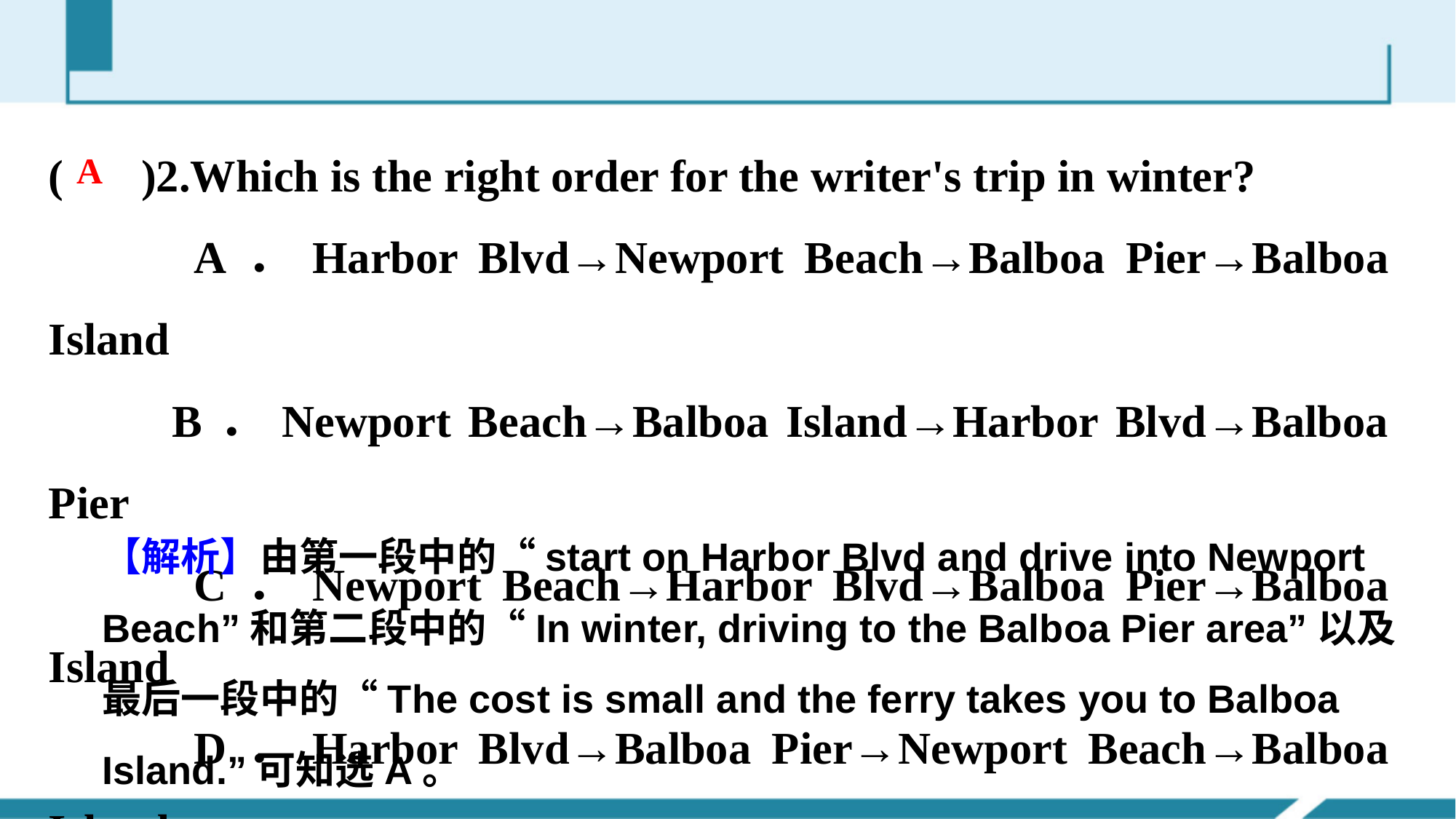

(　 )2.Which is the right order for the writer's trip in winter?
       A．Harbor Blvd→Newport Beach→Balboa Pier→Balboa Island
       B．Newport Beach→Balboa Island→Harbor Blvd→Balboa Pier
       C．Newport Beach→Harbor Blvd→Balboa Pier→Balboa Island
       D．Harbor Blvd→Balboa Pier→Newport Beach→Balboa Island
A
【解析】由第一段中的“start on Harbor Blvd and drive into Newport Beach”和第二段中的“In winter, driving to the Balboa Pier area”以及最后一段中的“The cost is small and the ferry takes you to Balboa Island.”可知选A。